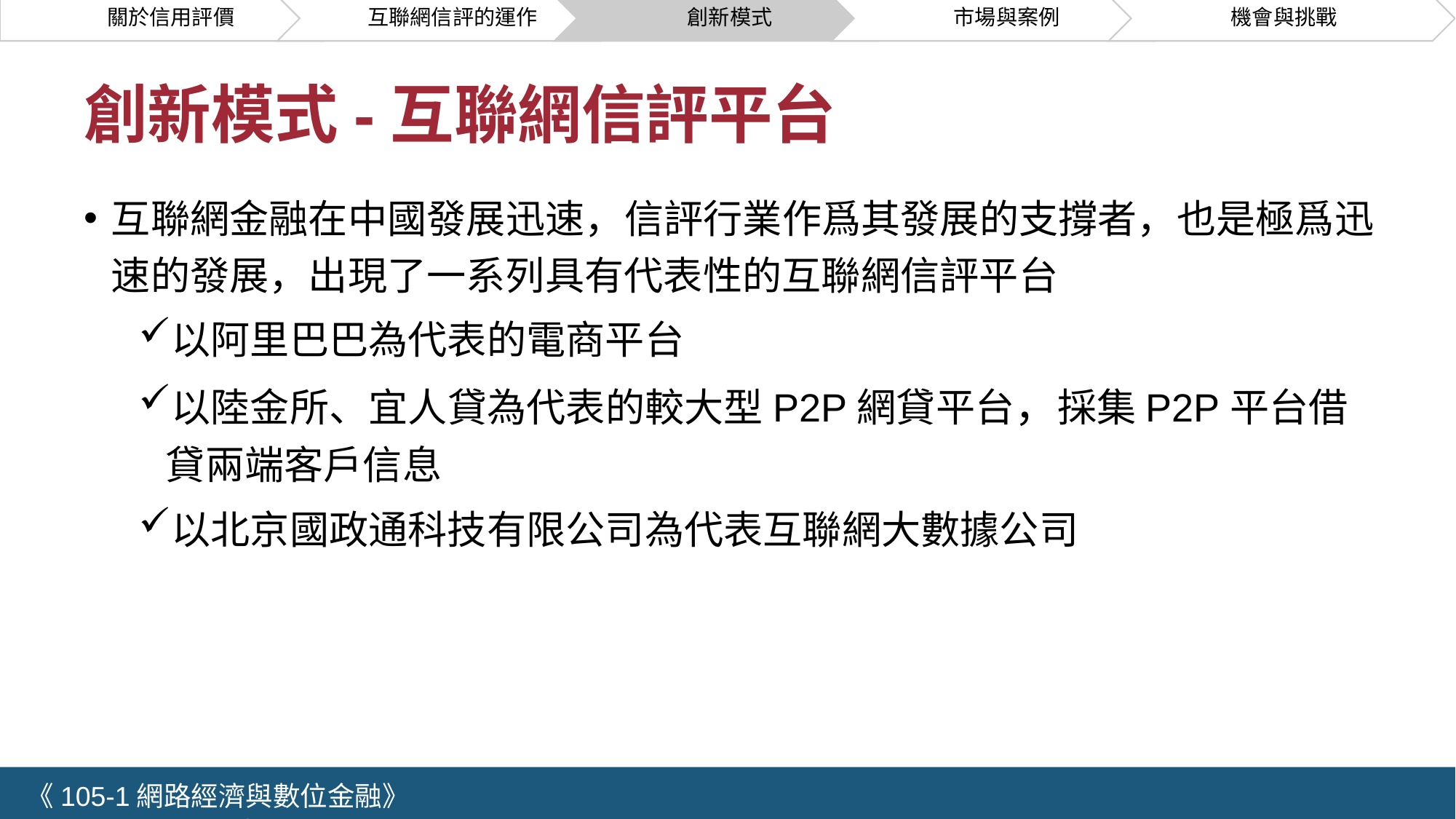

關於信用評價
互聯網信評的運作
創新模式
市場與案例
機會與挑戰
# 創新模式-互聯網信評平台
互聯網金融在中國發展迅速，信評行業作爲其發展的支撐者，也是極爲迅速的發展，出現了一系列具有代表性的互聯網信評平台
以阿里巴巴為代表的電商平台
以陸金所、宜人貸為代表的較大型P2P網貸平台，採集P2P平台借貸兩端客戶信息
以北京國政通科技有限公司為代表互聯網大數據公司

《105-1網路經濟與數位金融》                                                                                                                                             NCTU.IIM.IEBI Lab